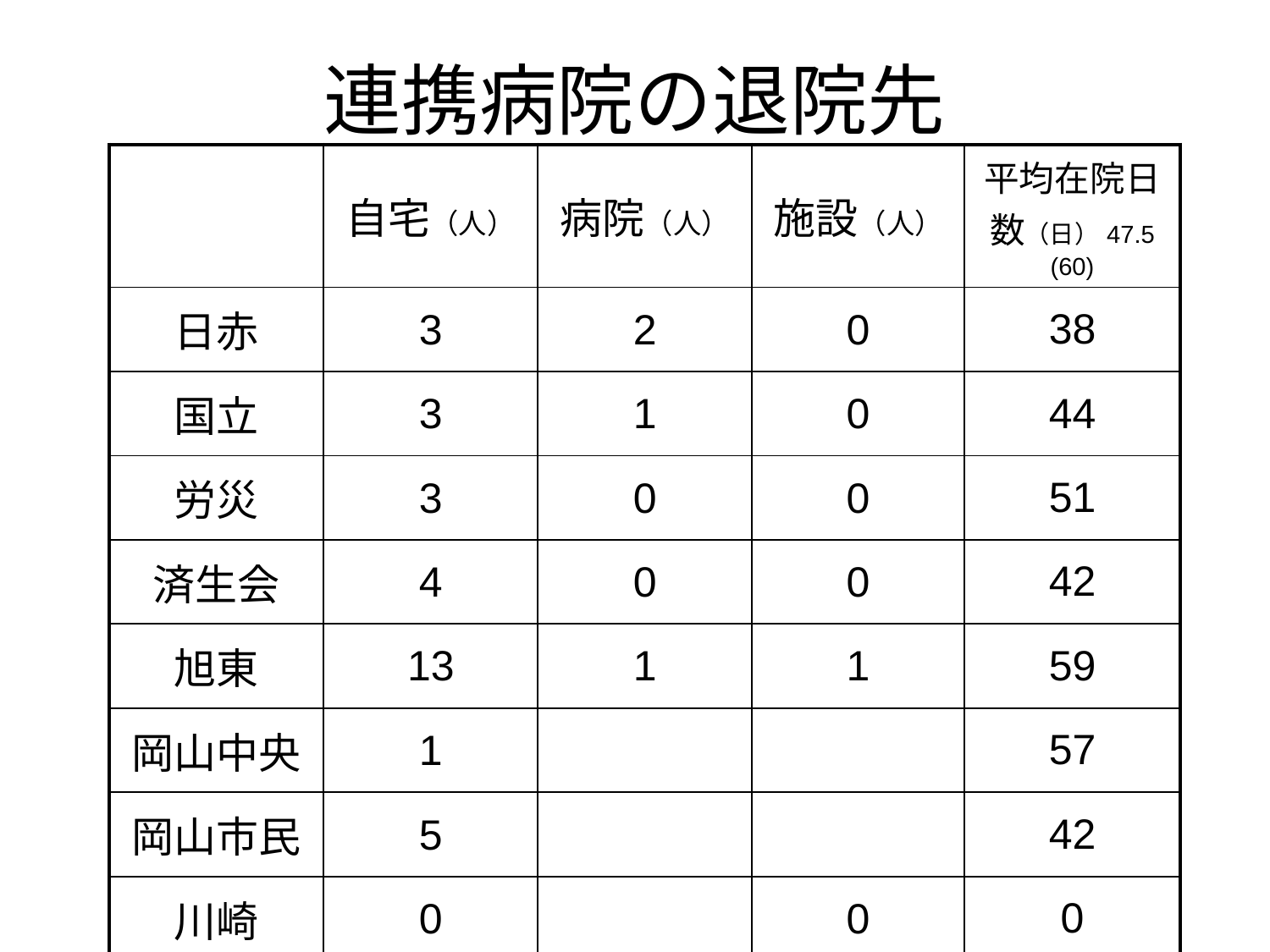

# 連携病院の退院先
|  | 自宅（人） | 病院（人） | 施設（人） | 平均在院日数（日）47.5 (60) |
| --- | --- | --- | --- | --- |
| 日赤 | 3 | 2 | 0 | 38 |
| 国立 | 3 | 1 | 0 | 44 |
| 労災 | 3 | 0 | 0 | 51 |
| 済生会 | 4 | 0 | 0 | 42 |
| 旭東 | 13 | 1 | 1 | 59 |
| 岡山中央 | 1 |  |  | 57 |
| 岡山市民 | 5 |  |  | 42 |
| 川崎 | 0 |  | 0 | 0 |